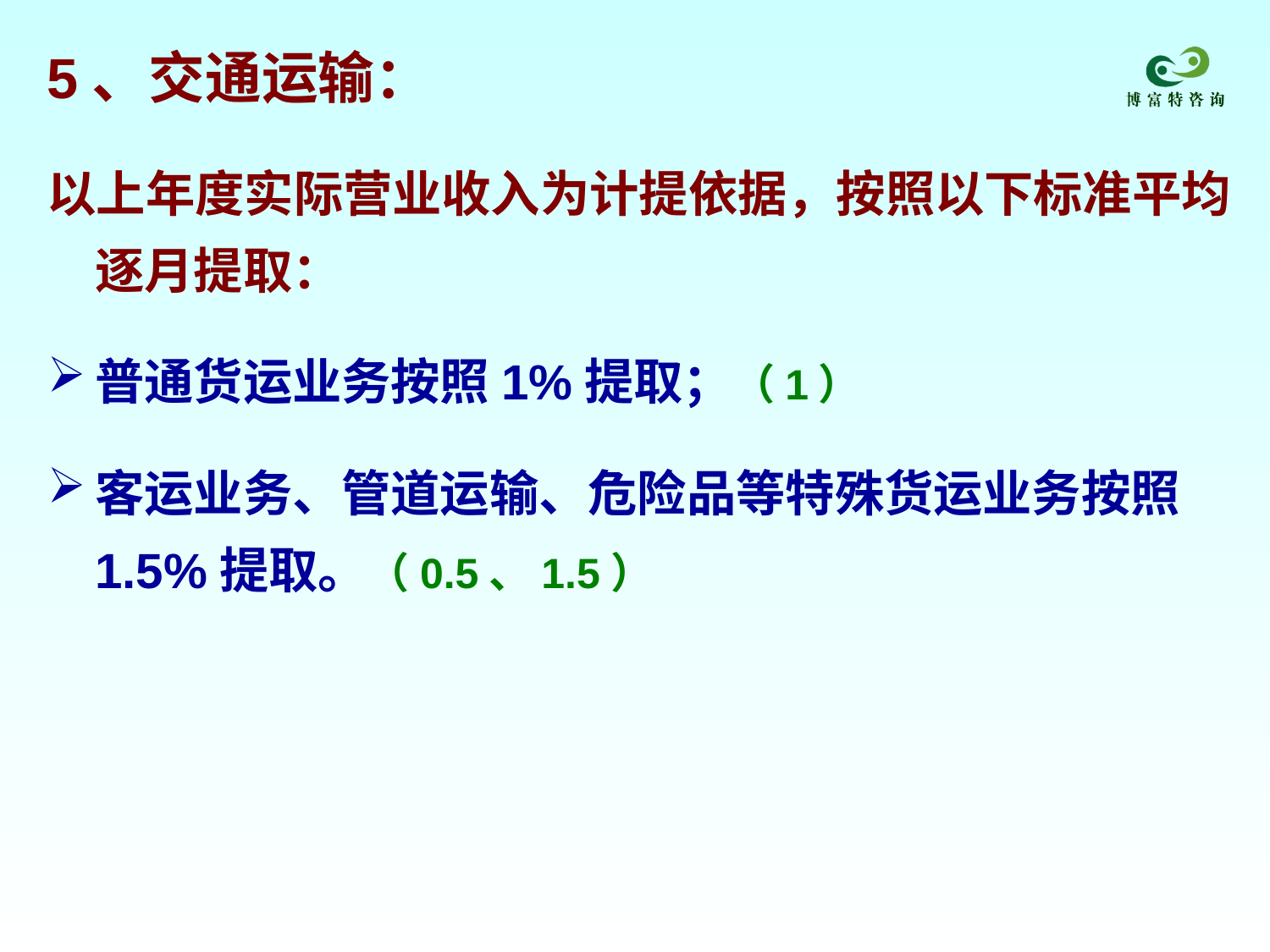

5、交通运输：
以上年度实际营业收入为计提依据，按照以下标准平均逐月提取：
普通货运业务按照1%提取；（1）
客运业务、管道运输、危险品等特殊货运业务按照1.5%提取。（0.5、1.5）